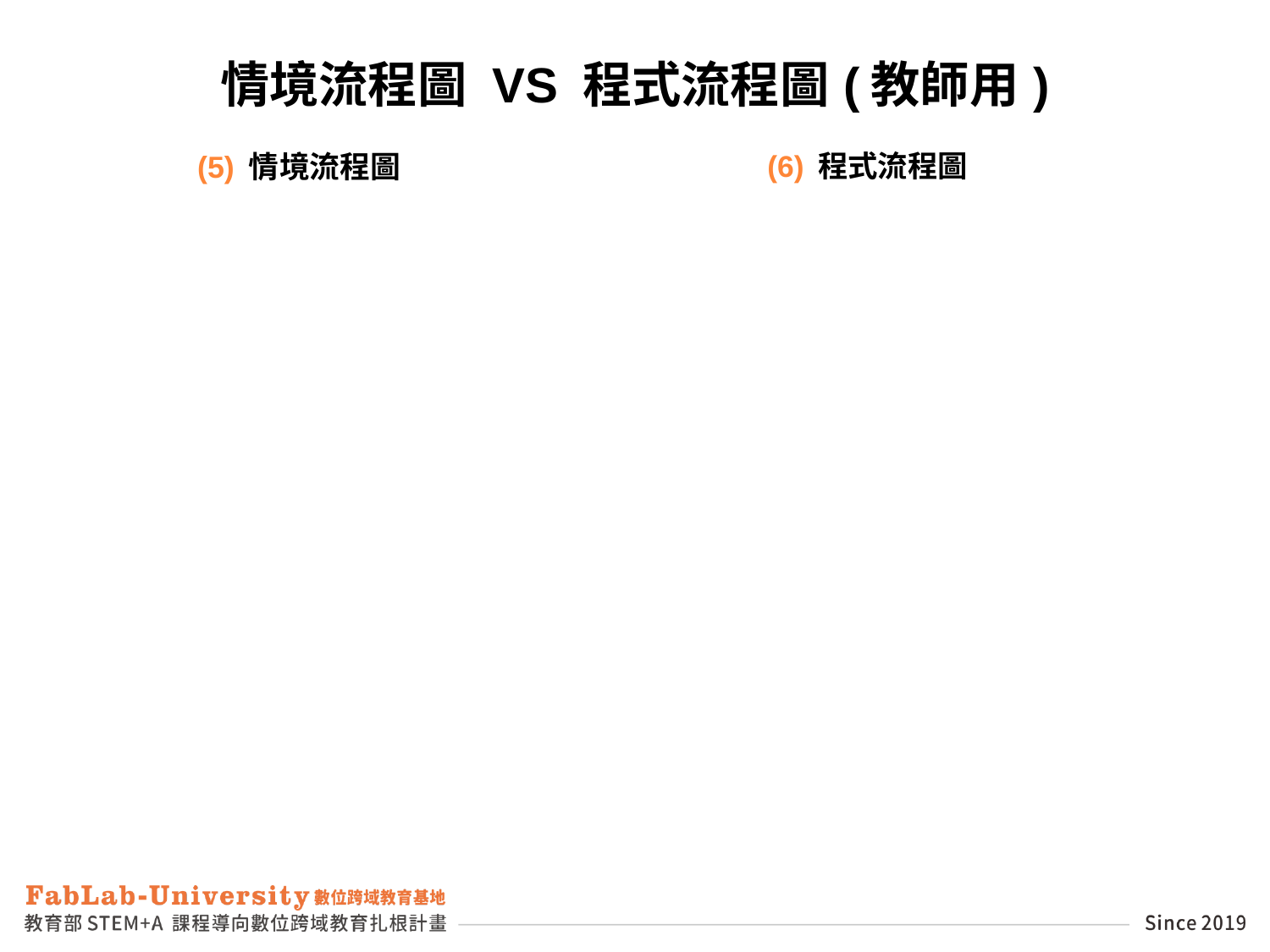

# 情境流程圖 vs 程式流程圖(教師用)
(6) 程式流程圖
(5) 情境流程圖